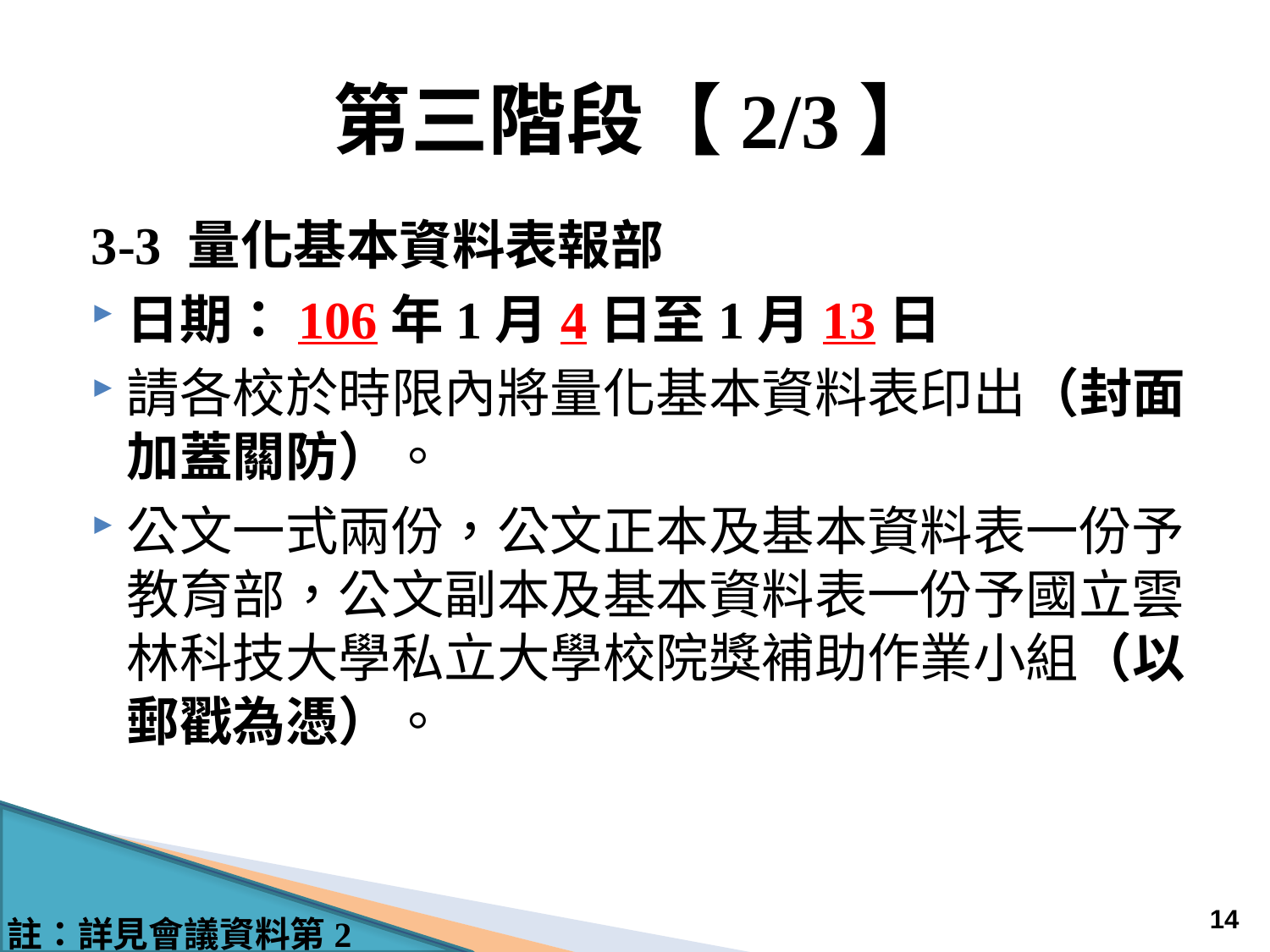

# 第三階段【2/3】
3-3 量化基本資料表報部
日期：106年1月4日至1月13日
請各校於時限內將量化基本資料表印出（封面加蓋關防）。
公文一式兩份，公文正本及基本資料表一份予教育部，公文副本及基本資料表一份予國立雲林科技大學私立大學校院獎補助作業小組（以郵戳為憑）。
14
註：詳見會議資料第2頁